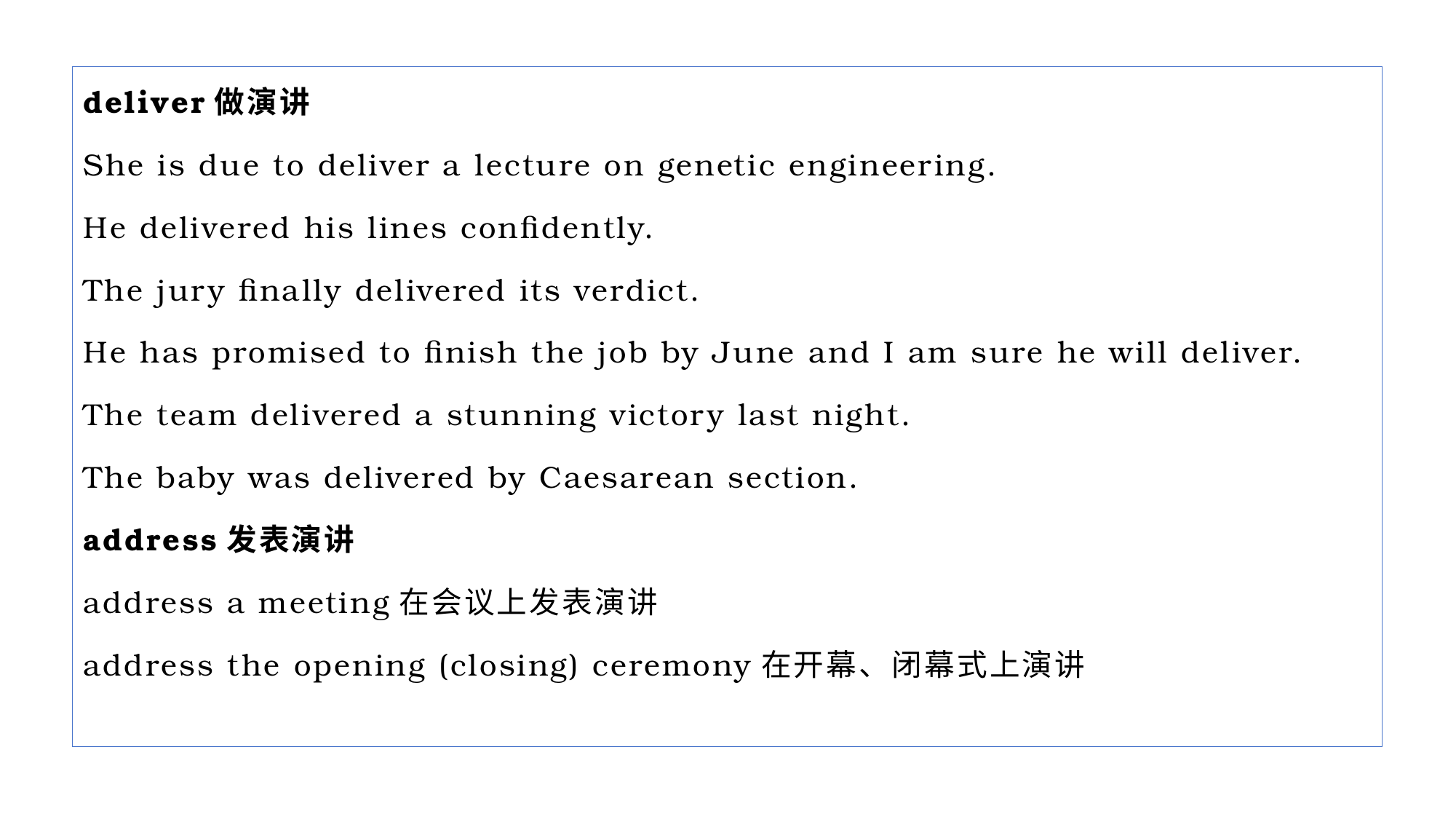

deliver做演讲
She is due to deliver a lecture on genetic engineering.
He delivered his lines confidently.
The jury finally delivered its verdict.
He has promised to finish the job by June and I am sure he will deliver.
The team delivered a stunning victory last night.
The baby was delivered by Caesarean section.
address发表演讲
address a meeting在会议上发表演讲
address the opening (closing) ceremony在开幕、闭幕式上演讲